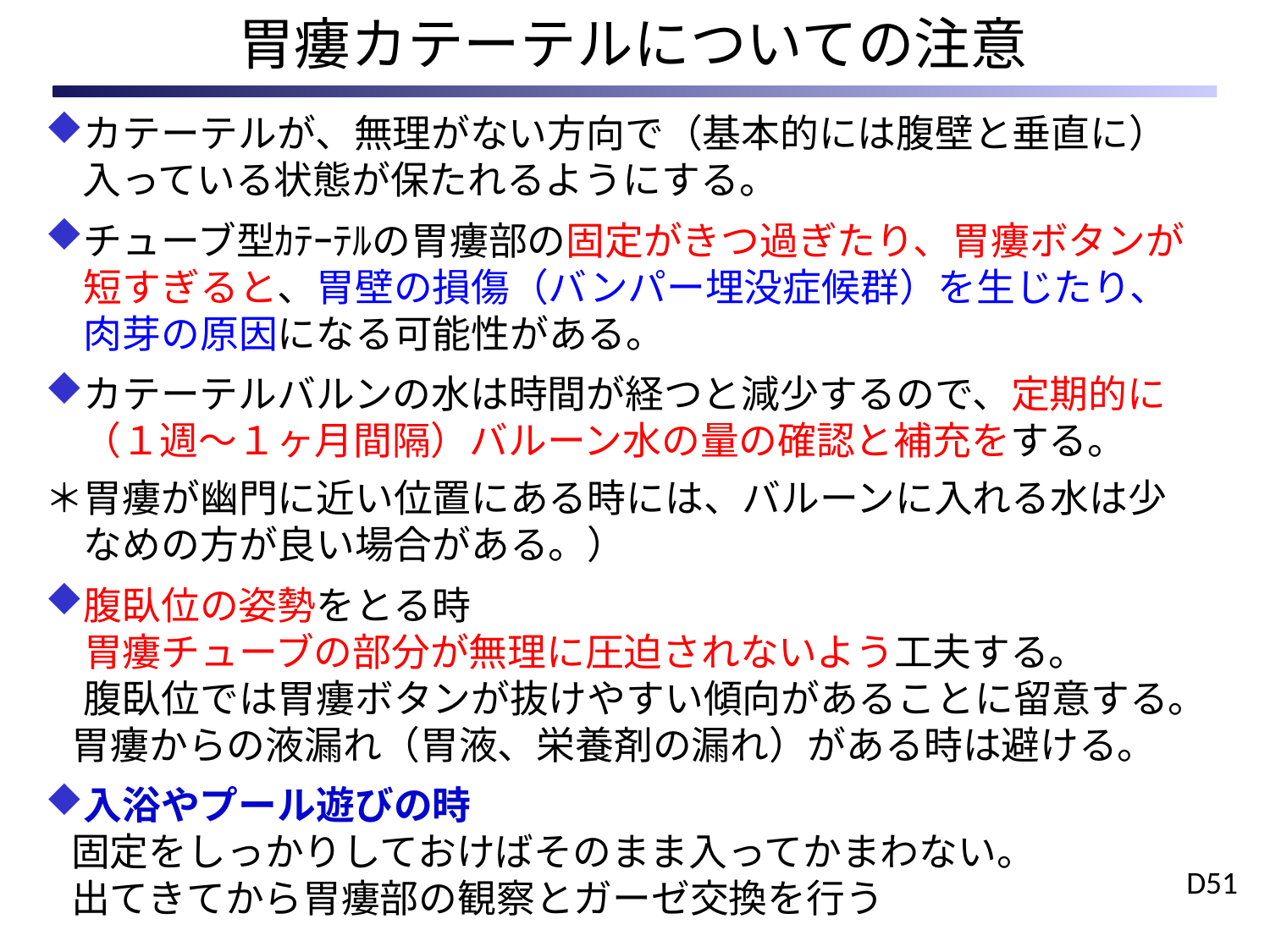

胃瘻カテーテルについての注意

カテーテルが、無理がない方向で（基本的には腹壁と垂直に）　入っている状態が保たれるようにする。
チューブ型ｶﾃｰﾃﾙの胃瘻部の固定がきつ過ぎたり、胃瘻ボタンが
　短すぎると、胃壁の損傷（バンパー埋没症候群）を生じたり、
　肉芽の原因になる可能性がある。
カテーテルバルンの水は時間が経つと減少するので、定期的に（１週～１ヶ月間隔）バルーン水の量の確認と補充をする。
＊胃瘻が幽門に近い位置にある時には、バルーンに入れる水は少
　なめの方が良い場合がある。）
腹臥位の姿勢をとる時
　胃瘻チューブの部分が無理に圧迫されないよう工夫する。
　腹臥位では胃瘻ボタンが抜けやすい傾向があることに留意する。
  胃瘻からの液漏れ（胃液、栄養剤の漏れ）がある時は避ける。
入浴やプール遊びの時
固定をしっかりしておけばそのまま入ってかまわない。
出てきてから胃瘻部の観察とガーゼ交換を行う
D51